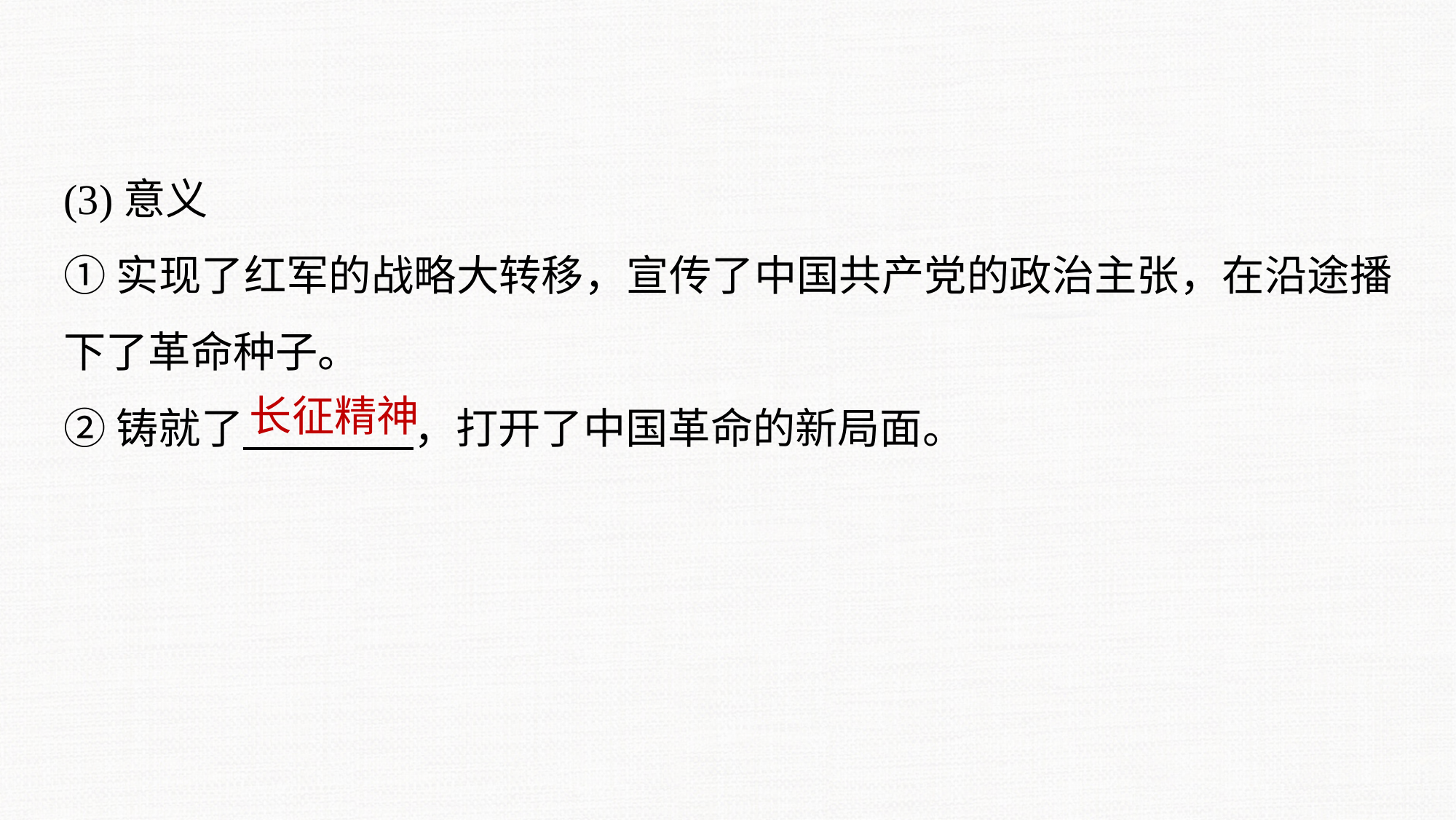

(3)意义
①实现了红军的战略大转移，宣传了中国共产党的政治主张，在沿途播下了革命种子。
②铸就了                  ，打开了中国革命的新局面。
长征精神